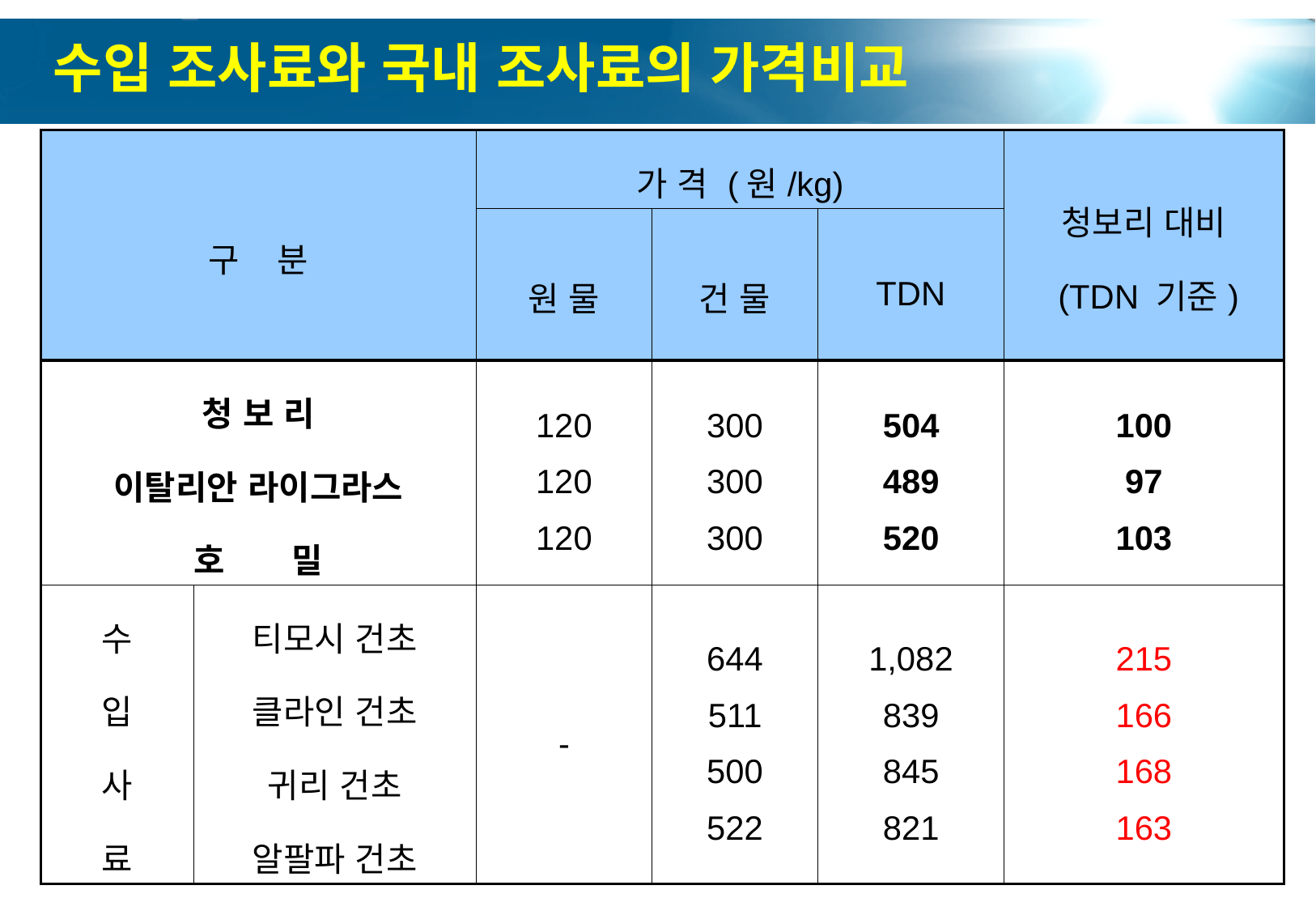

수입 조사료와 국내 조사료의 가격비교
| 구 분 |  | 가 격 (원/kg) |  |  | 청보리 대비 (TDN 기준) |
| --- | --- | --- | --- | --- | --- |
|  |  | 원 물 | 건 물 | TDN |  |
| 청 보 리 이탈리안 라이그라스 호 밀 |  | 120 120 120 | 300 300 300 | 504 489 520 | 100 97 103 |
| 수 입 사 료 | 티모시 건초 클라인 건초 귀리 건초 알팔파 건초 | - | 644 511 500 522 | 1,082 839 845 821 | 215 166 168 163 |